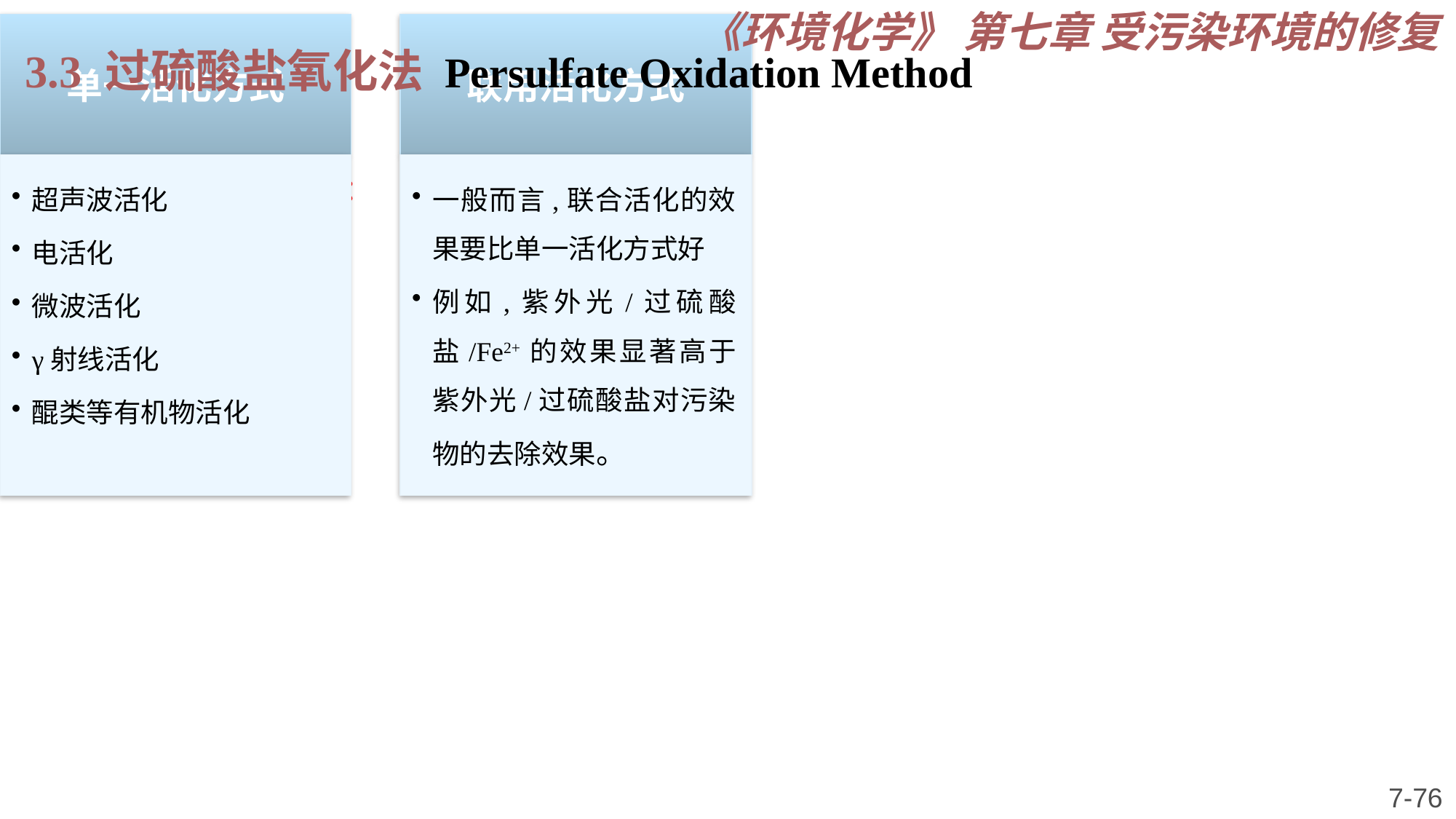

《环境化学》 第七章 受污染环境的修复
3.3 过硫酸盐氧化法 Persulfate Oxidation Method
(5) 其他活化方法：
单一活化方式
超声波活化
电活化
微波活化
γ射线活化
醌类等有机物活化
联用活化方式
一般而言,联合活化的效果要比单一活化方式好
例如,紫外光/过硫酸盐/Fe2+的效果显著高于紫外光/过硫酸盐对污染物的去除效果。
7-76